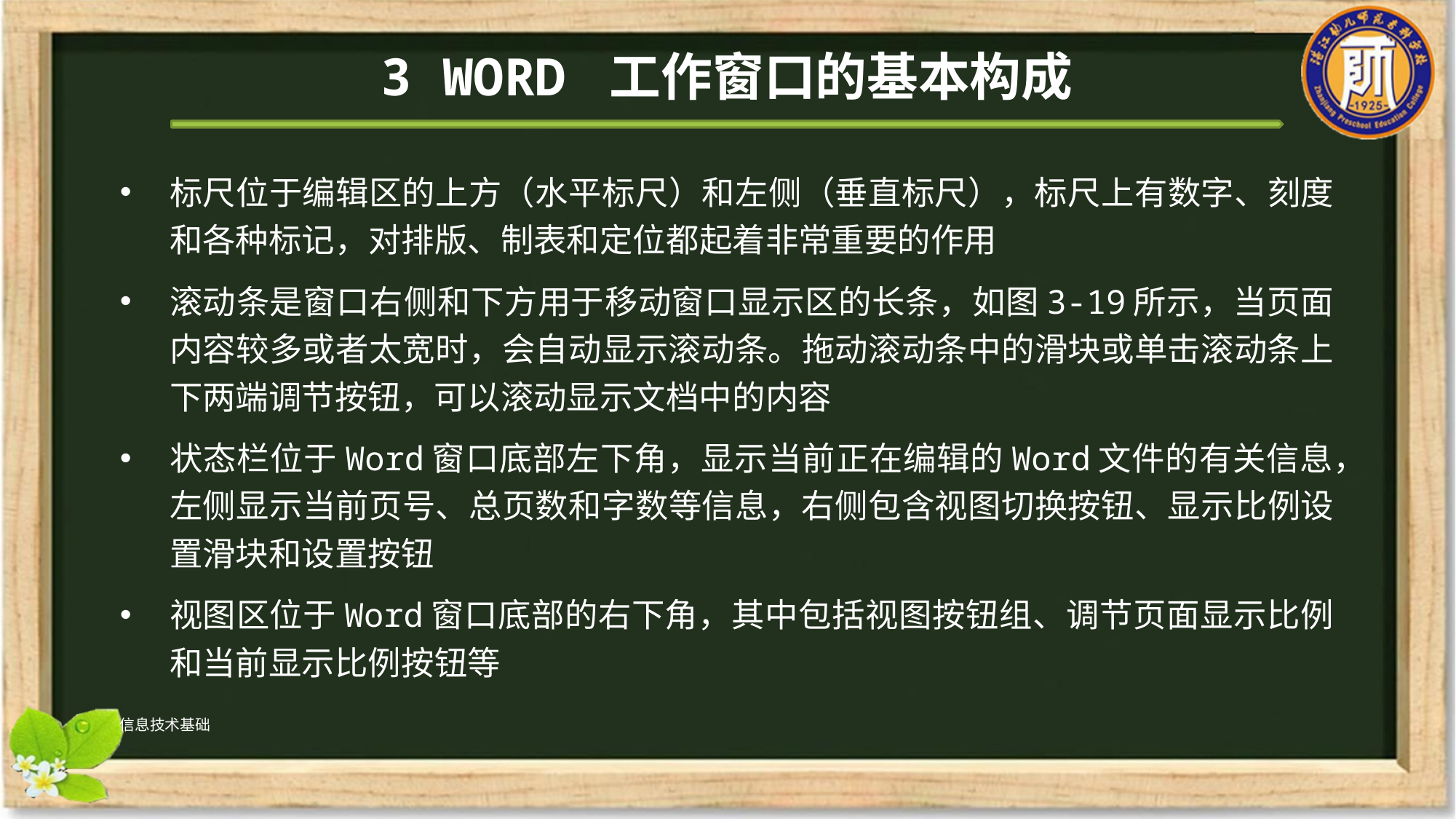

# 3 Word 工作窗口的基本构成
标尺位于编辑区的上方（水平标尺）和左侧（垂直标尺），标尺上有数字、刻度和各种标记，对排版、制表和定位都起着非常重要的作用
滚动条是窗口右侧和下方用于移动窗口显示区的长条，如图3-19所示，当页面内容较多或者太宽时，会自动显示滚动条。拖动滚动条中的滑块或单击滚动条上下两端调节按钮，可以滚动显示文档中的内容
状态栏位于Word窗口底部左下角，显示当前正在编辑的Word文件的有关信息，左侧显示当前页号、总页数和字数等信息，右侧包含视图切换按钮、显示比例设置滑块和设置按钮
视图区位于Word窗口底部的右下角，其中包括视图按钮组、调节页面显示比例和当前显示比例按钮等
信息技术基础